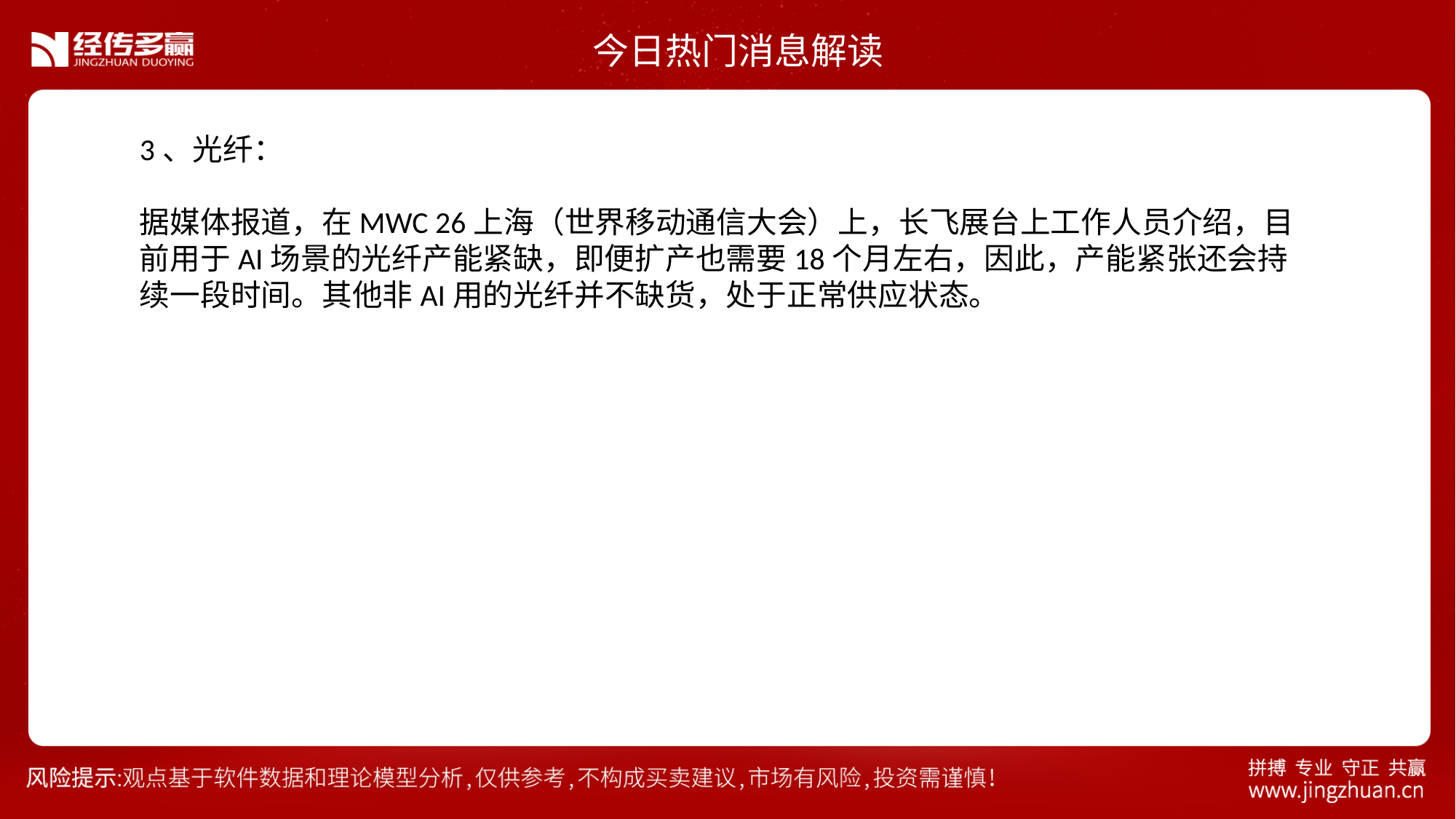

今日热门消息解读
3、光纤：

据媒体报道，在MWC 26上海（世界移动通信大会）上，长飞展台上工作人员介绍，目前用于AI场景的光纤产能紧缺，即便扩产也需要18个月左右，因此，产能紧张还会持续一段时间。其他非AI用的光纤并不缺货，处于正常供应状态。